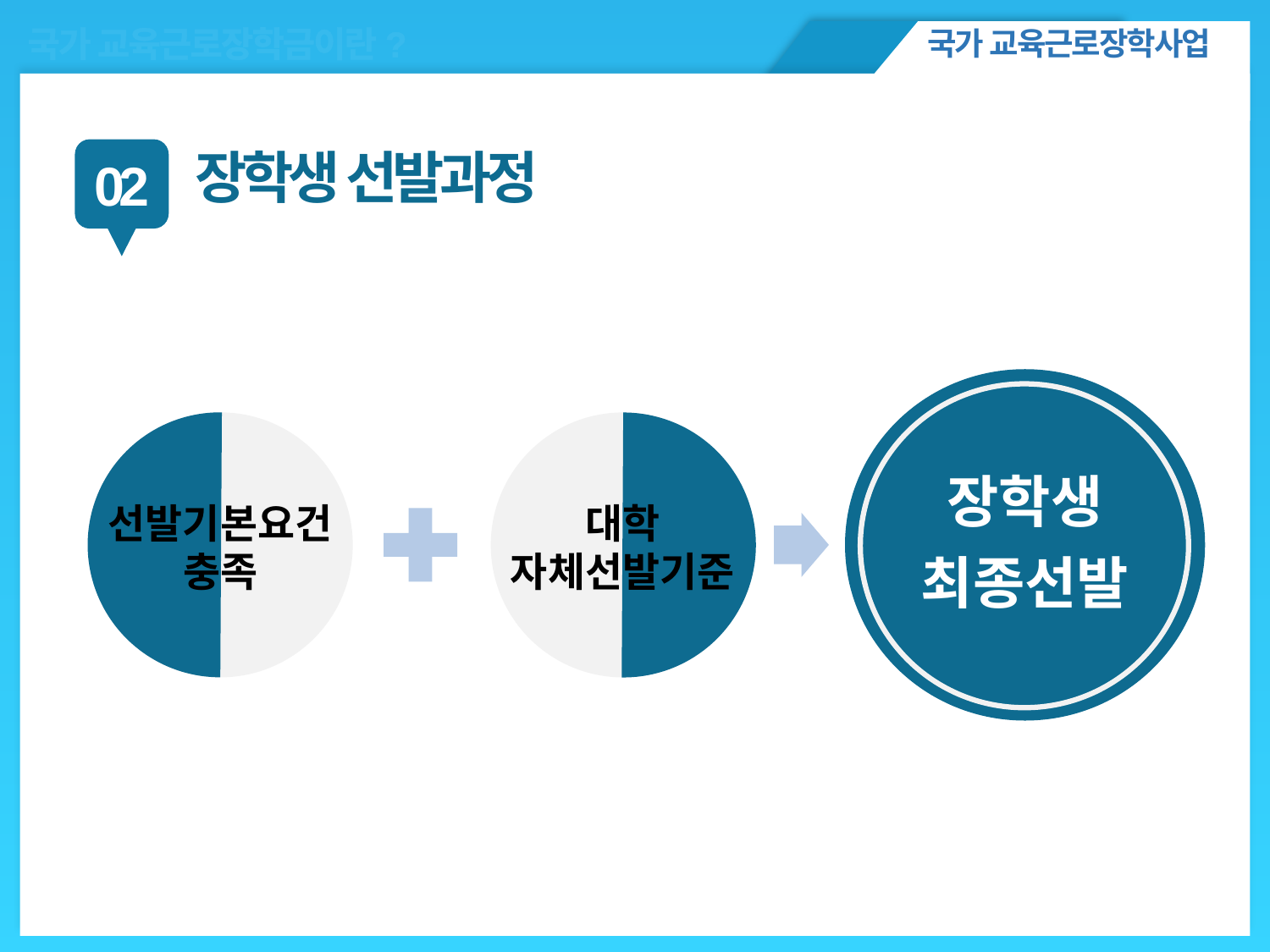

ㅇㅁㄴㅇㄴㅇ
국가 교육근로장학금이란?
국가 교육근로장학사업

장학생 선발과정
02

장학생
최종선발

선발기본요건
충족
대학
자체선발기준